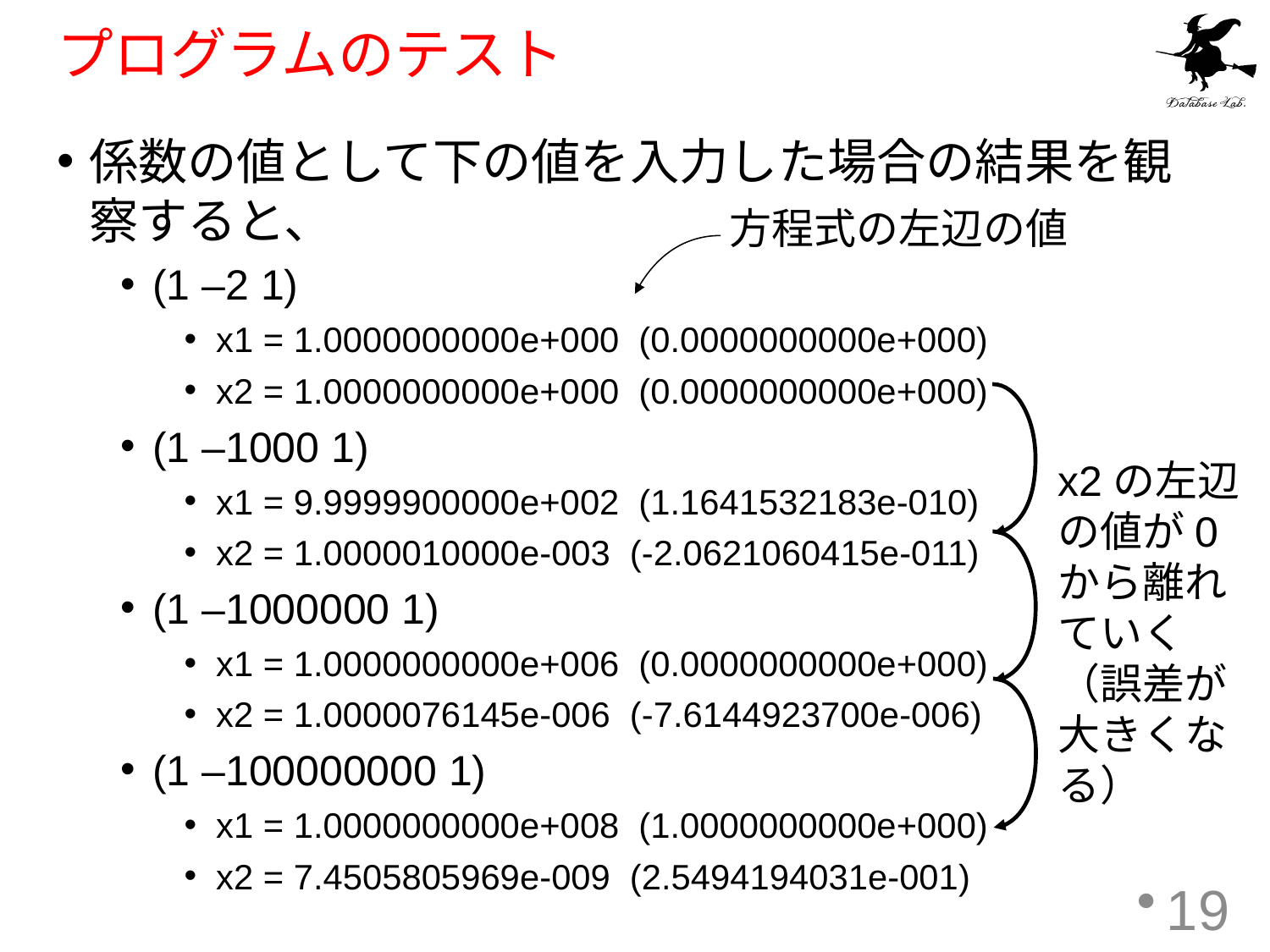

# プログラムのテスト
係数の値として下の値を入力した場合の結果を観察すると、
(1 –2 1)
x1 = 1.0000000000e+000  (0.0000000000e+000)
x2 = 1.0000000000e+000  (0.0000000000e+000)
(1 –1000 1)
x1 = 9.9999900000e+002  (1.1641532183e-010)
x2 = 1.0000010000e-003  (-2.0621060415e-011)
(1 –1000000 1)
x1 = 1.0000000000e+006  (0.0000000000e+000)
x2 = 1.0000076145e-006  (-7.6144923700e-006)
(1 –100000000 1)
x1 = 1.0000000000e+008  (1.0000000000e+000)
x2 = 7.4505805969e-009  (2.5494194031e-001)
方程式の左辺の値

x2の左辺の値が0から離れていく（誤差が大きくなる）

19